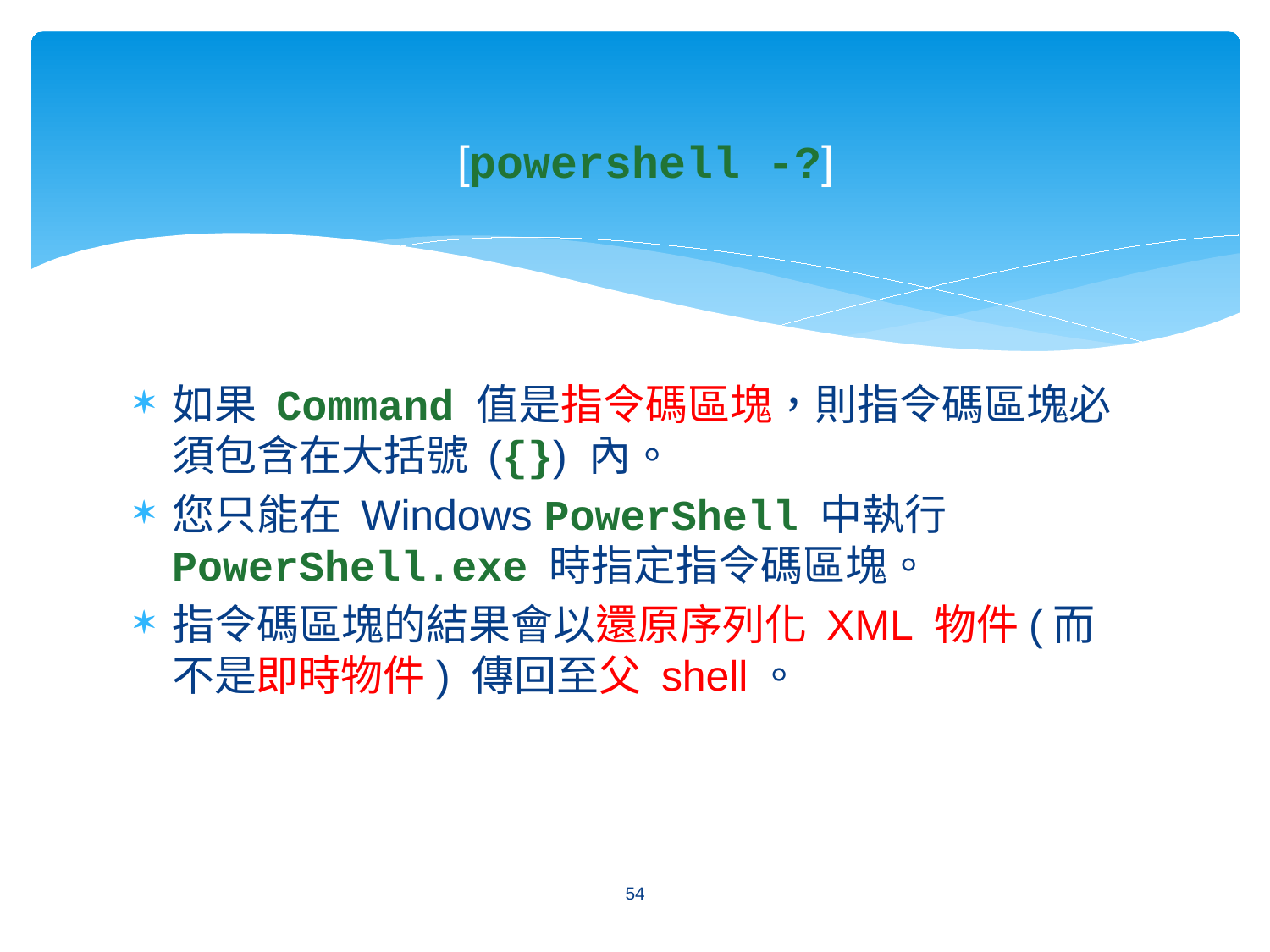

# [powershell -?]
如果 Command 值是指令碼區塊，則指令碼區塊必須包含在大括號 ({}) 內。
您只能在 Windows PowerShell 中執行 PowerShell.exe 時指定指令碼區塊。
指令碼區塊的結果會以還原序列化 XML 物件(而不是即時物件) 傳回至父 shell。
54